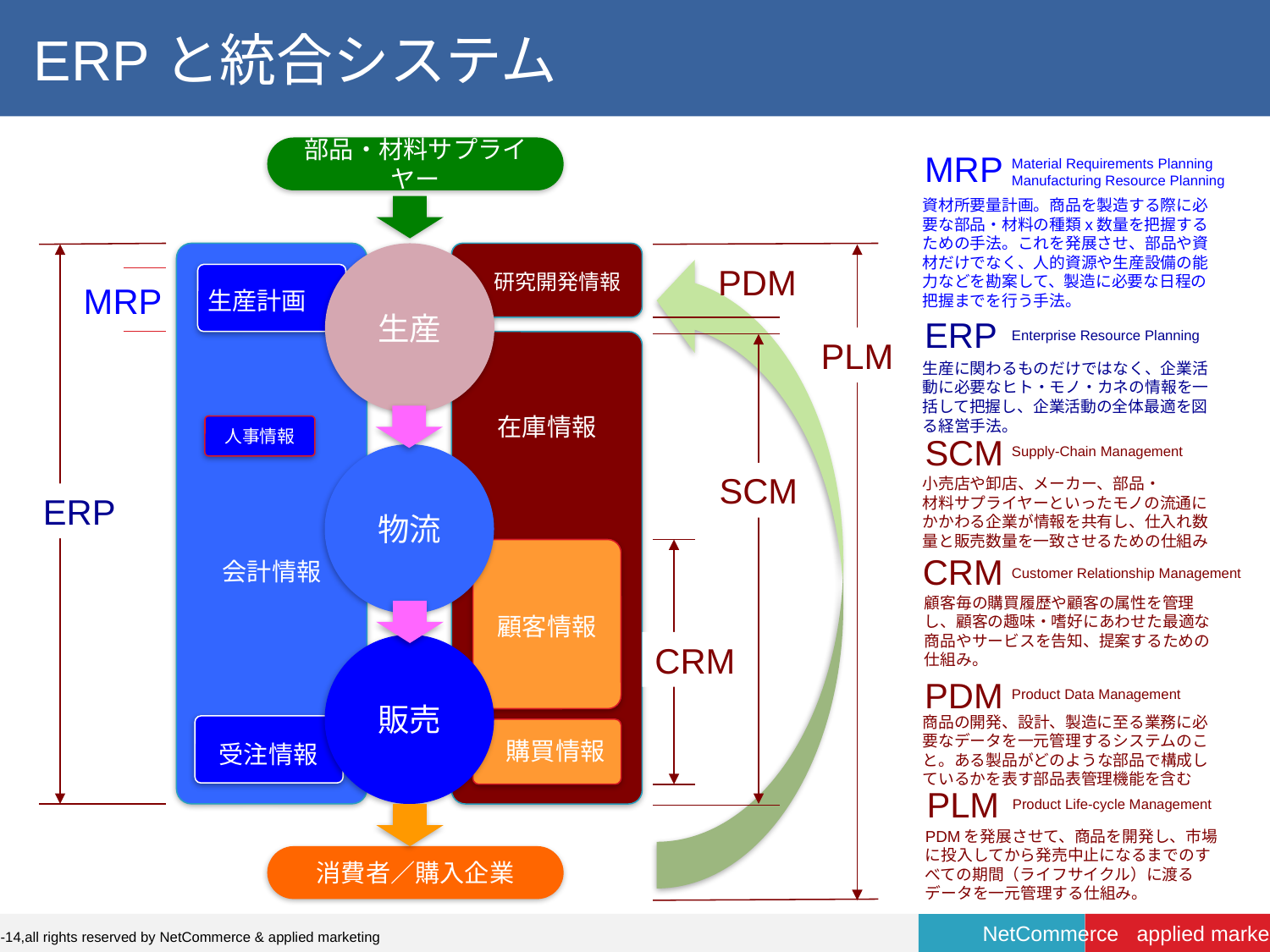

# ERPと統合システム
部品・材料サプライヤー

生産

物流

販売

消費者／購入企業
MRP
Material Requirements Planning
Manufacturing Resource Planning
資材所要量計画。商品を製造する際に必要な部品・材料の種類x数量を把握するための手法。これを発展させ、部品や資材だけでなく、人的資源や生産設備の能力などを勘案して、製造に必要な日程の把握までを行う手法。

PDM
研究開発情報

MRP
生産計画
ERP
Enterprise Resource Planning
PLM

生産に関わるものだけではなく、企業活動に必要なヒト・モノ・カネの情報を一括して把握し、企業活動の全体最適を図る経営手法。
在庫情報
人事情報
SCM
Supply-Chain Management
SCM
小売店や卸店、メーカー、部品・
材料サプライヤーといったモノの流通にかかわる企業が情報を共有し、仕入れ数量と販売数量を一致させるための仕組み
ERP

CRM
会計情報
Customer Relationship Management
顧客毎の購買履歴や顧客の属性を管理し、顧客の趣味・嗜好にあわせた最適な商品やサービスを告知、提案するための仕組み。
顧客情報
CRM
PDM
Product Data Management
商品の開発、設計、製造に至る業務に必要なデータを一元管理するシステムのこと。ある製品がどのような部品で構成しているかを表す部品表管理機能を含む

  購買情報
 受注情報
PLM
Product Life-cycle Management
PDMを発展させて、商品を開発し、市場に投入してから発売中止になるまでのすべての期間（ライフサイクル）に渡るデータを一元管理する仕組み。